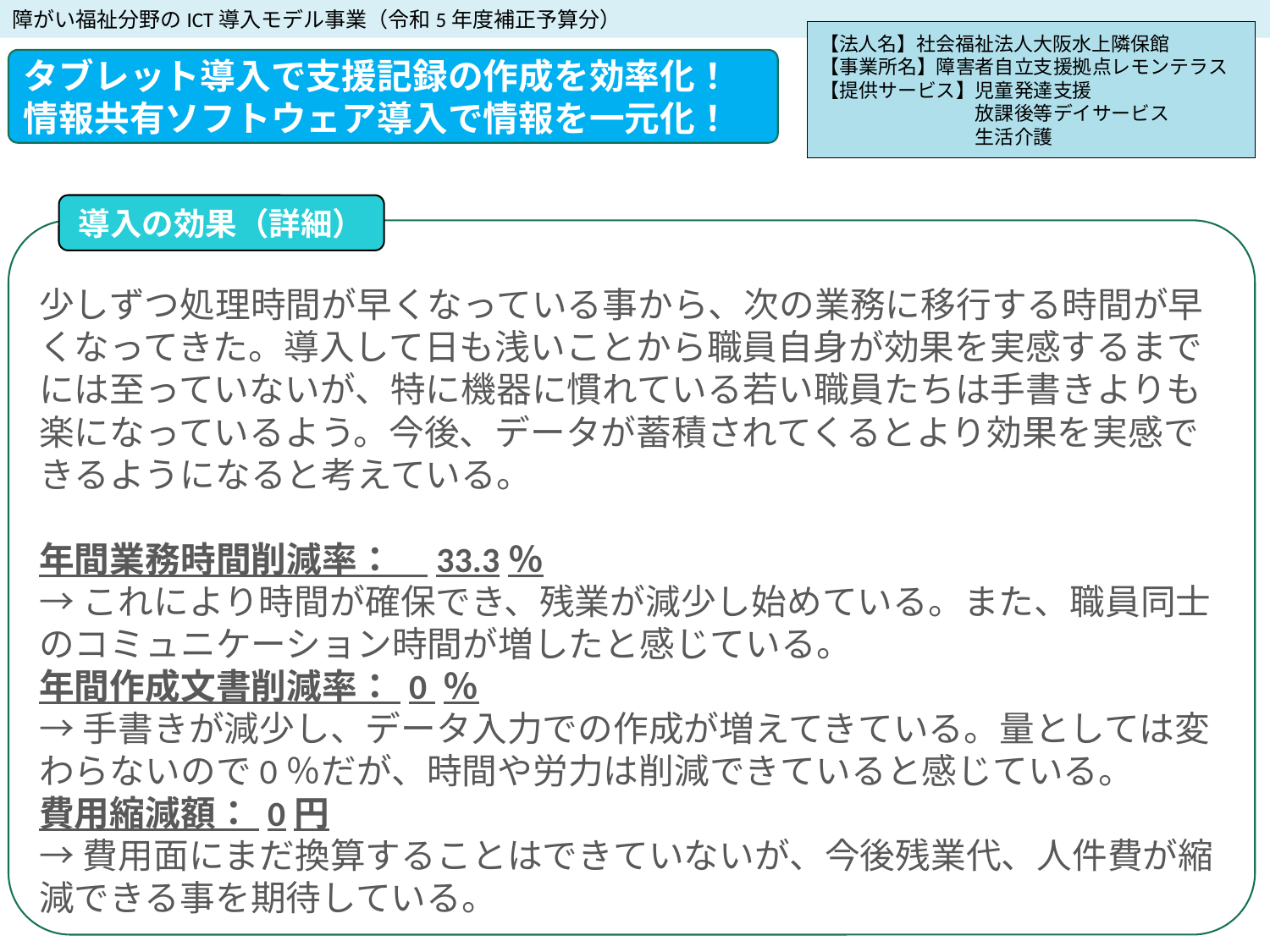

障がい福祉分野のICT導入モデル事業（令和5年度補正予算分）
【法人名】社会福祉法人大阪水上隣保館
【事業所名】障害者自立支援拠点レモンテラス
【提供サービス】児童発達支援
　　　　　　　　放課後等デイサービス
　　　　　　　　生活介護
タブレット導入で支援記録の作成を効率化！
情報共有ソフトウェア導入で情報を一元化！
導入の効果（詳細）

少しずつ処理時間が早くなっている事から、次の業務に移行する時間が早くなってきた。導入して日も浅いことから職員自身が効果を実感するまでには至っていないが、特に機器に慣れている若い職員たちは手書きよりも楽になっているよう。今後、データが蓄積されてくるとより効果を実感できるようになると考えている。

年間業務時間削減率：　33.3％
→これにより時間が確保でき、残業が減少し始めている。また、職員同士のコミュニケーション時間が増したと感じている。
年間作成文書削減率： 0 ％
→手書きが減少し、データ入力での作成が増えてきている。量としては変わらないので0％だが、時間や労力は削減できていると感じている。
費用縮減額： 0円
→費用面にまだ換算することはできていないが、今後残業代、人件費が縮減できる事を期待している。